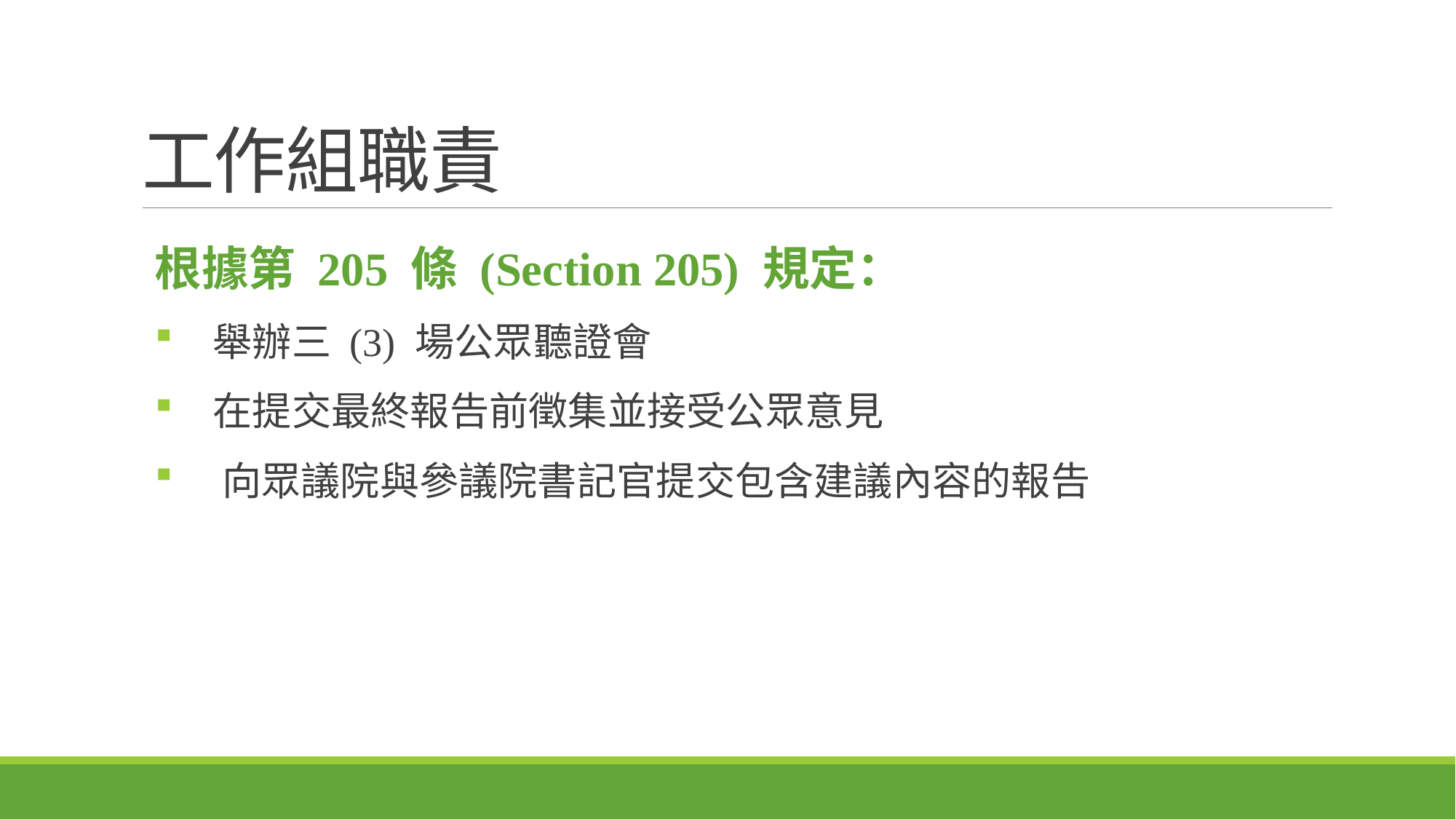

# 工作組職責
根據第 205 條 (Section 205) 規定：
   舉辦三 (3) 場公眾聽證會
   在提交最終報告前徵集並接受公眾意見
    向眾議院與參議院書記官提交包含建議內容的報告